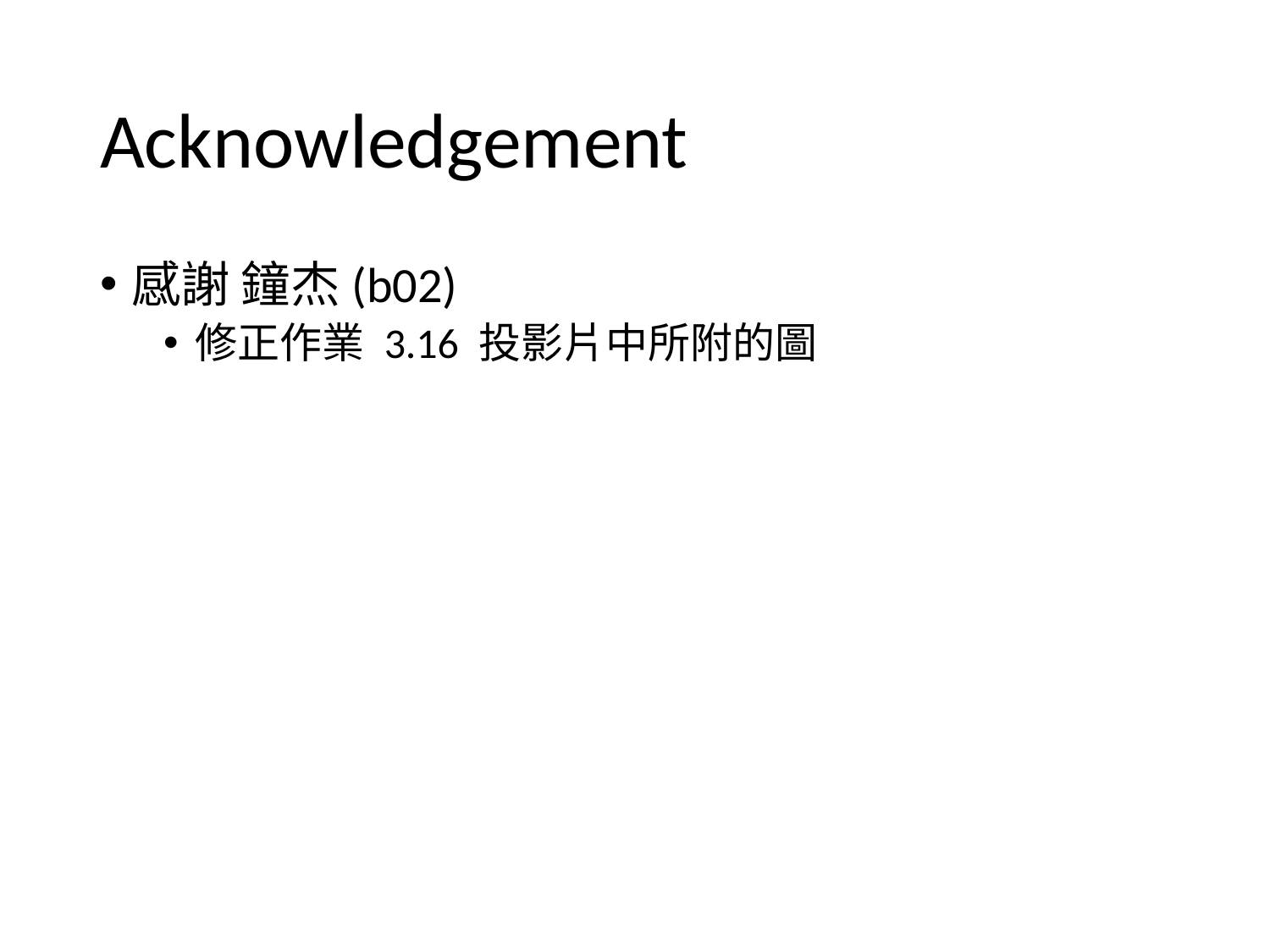

# Acknowledgement
感謝 鐘杰(b02)
修正作業 3.16 投影片中所附的圖